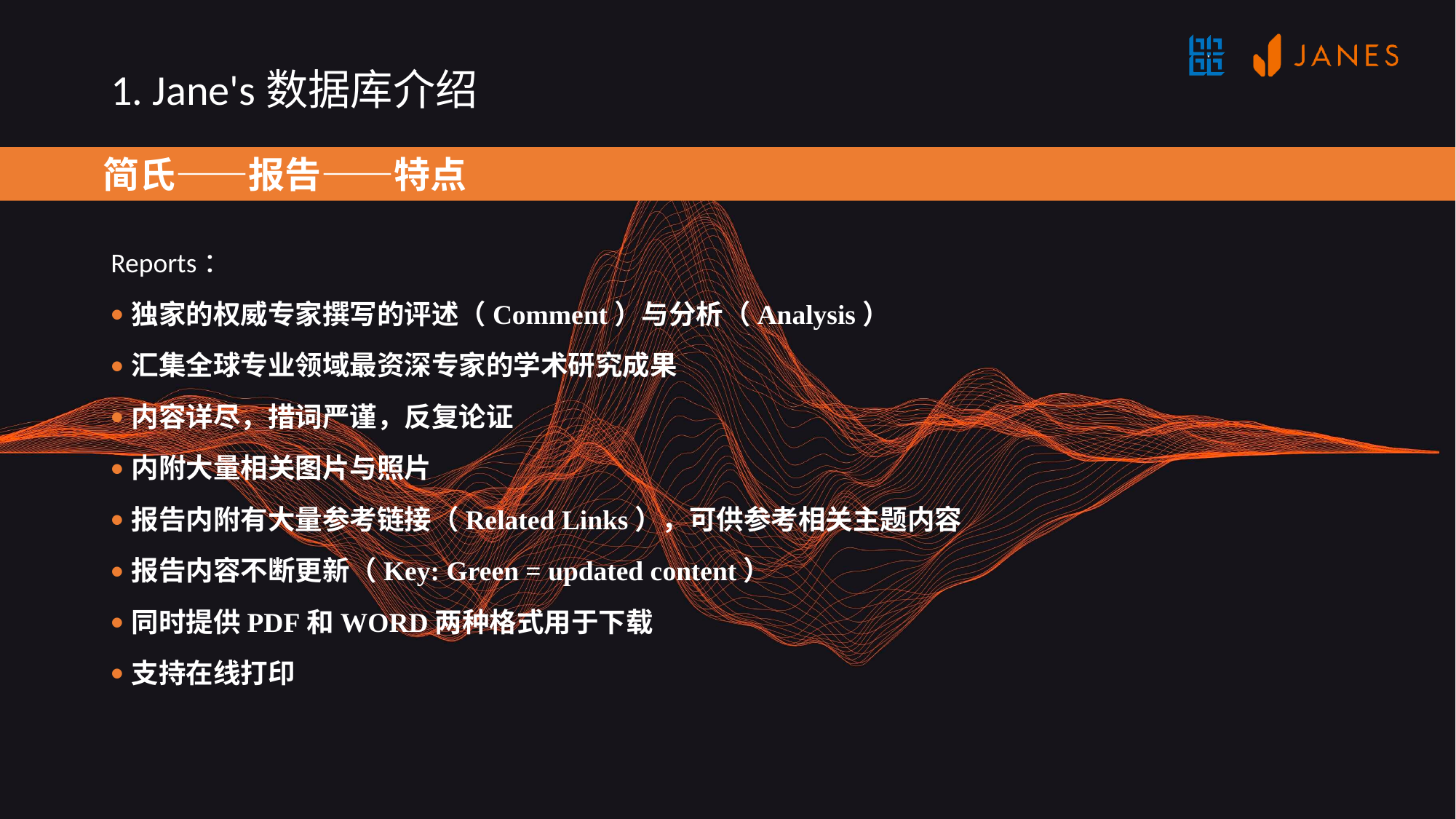

# 1. Jane's数据库介绍
     简氏——报告——特点
Reports：
独家的权威专家撰写的评述（Comment）与分析（Analysis）
汇集全球专业领域最资深专家的学术研究成果
内容详尽，措词严谨，反复论证
内附大量相关图片与照片
报告内附有大量参考链接（Related Links），可供参考相关主题内容
报告内容不断更新（Key: Green = updated content）
同时提供PDF和WORD两种格式用于下载
支持在线打印